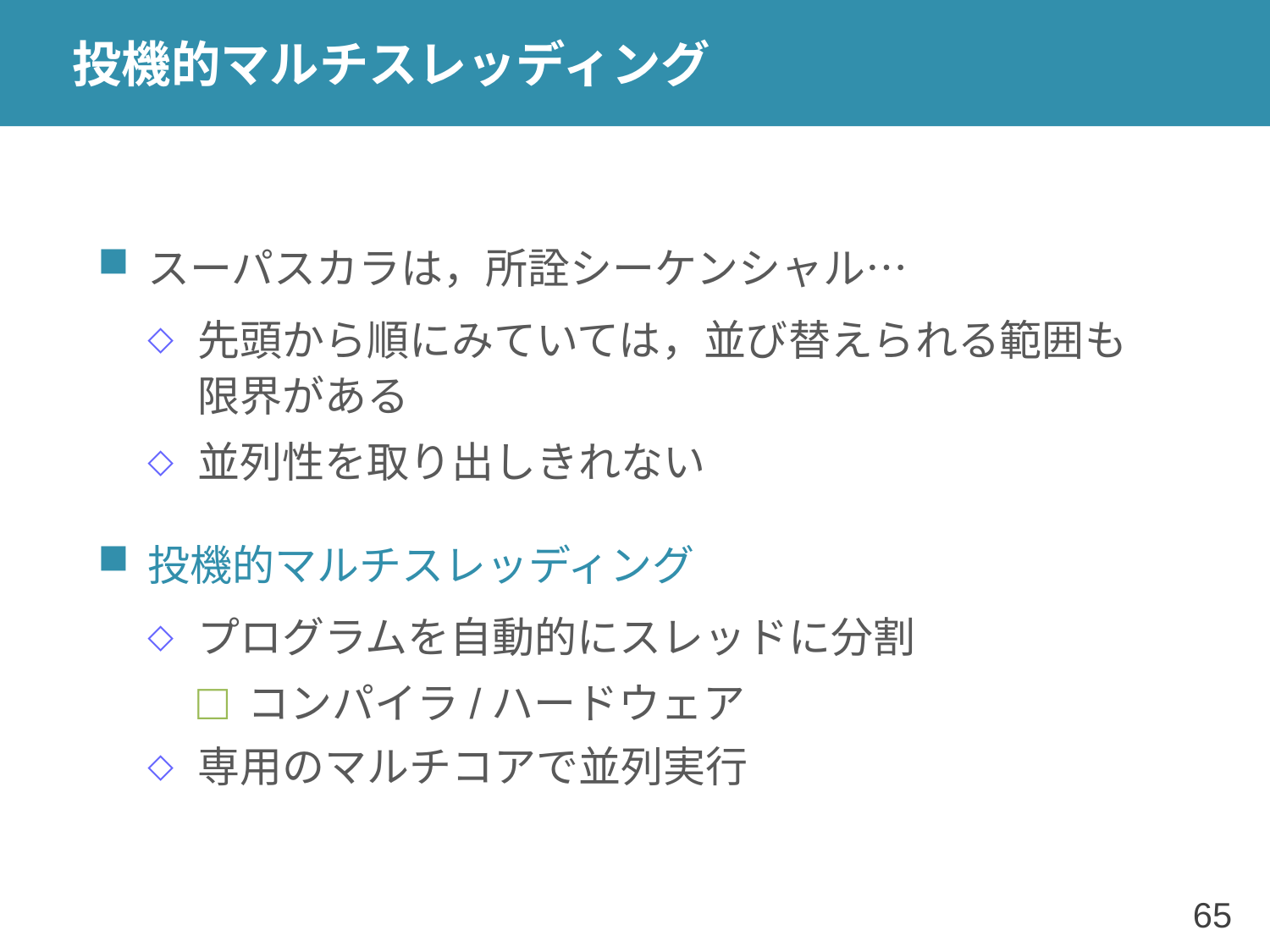

# 投機的マルチスレッディング
スーパスカラは，所詮シーケンシャル…
先頭から順にみていては，並び替えられる範囲も
限界がある
並列性を取り出しきれない
投機的マルチスレッディング
プログラムを自動的にスレッドに分割
コンパイラ/ハードウェア
専用のマルチコアで並列実行